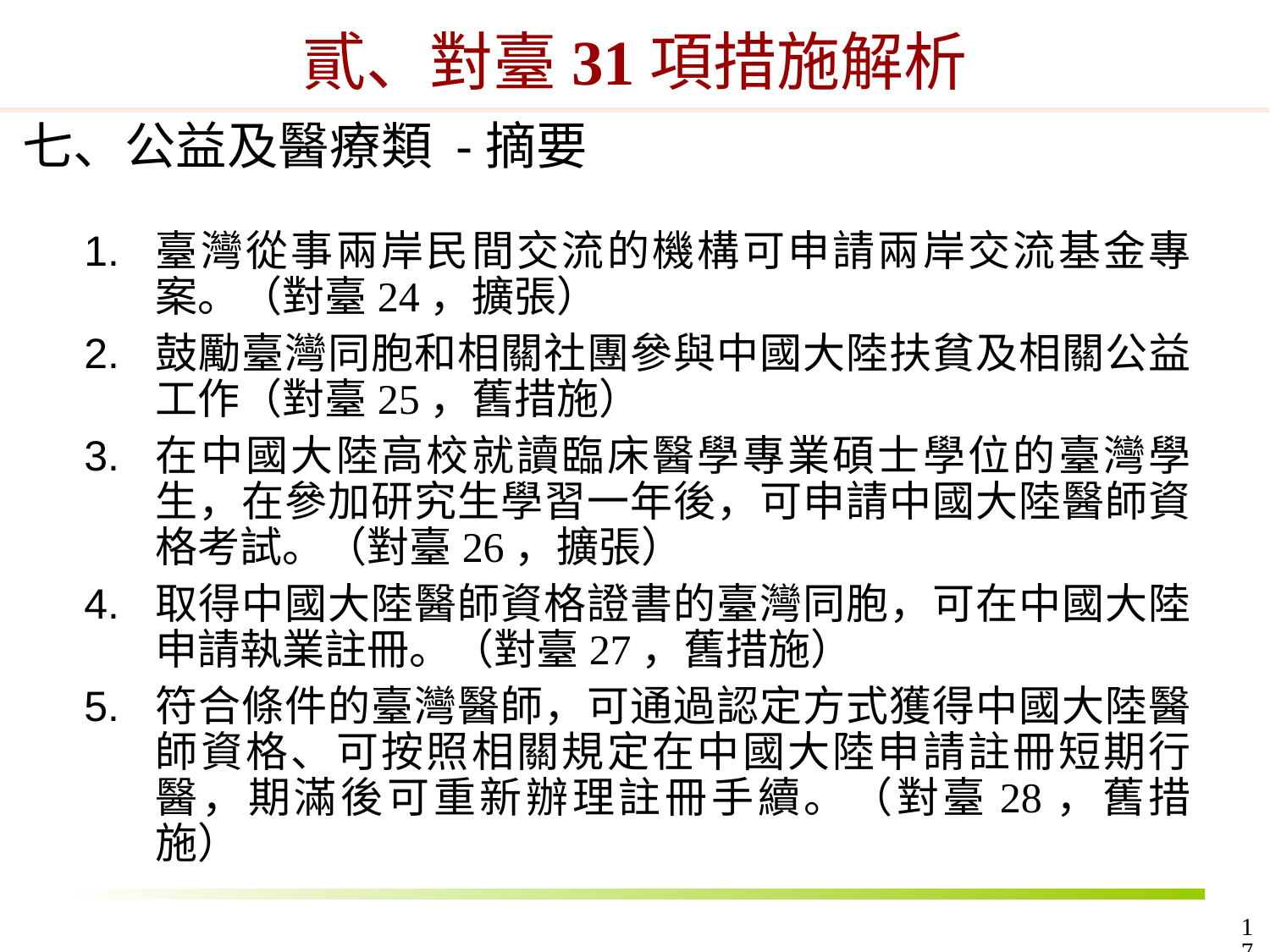

貳、對臺31項措施解析
七、公益及醫療類 -摘要

臺灣從事兩岸民間交流的機構可申請兩岸交流基金專案。（對臺24，擴張）
鼓勵臺灣同胞和相關社團參與中國大陸扶貧及相關公益工作（對臺25，舊措施）
在中國大陸高校就讀臨床醫學專業碩士學位的臺灣學生，在參加研究生學習一年後，可申請中國大陸醫師資格考試。（對臺26，擴張）
取得中國大陸醫師資格證書的臺灣同胞，可在中國大陸申請執業註冊。（對臺27，舊措施）
符合條件的臺灣醫師，可通過認定方式獲得中國大陸醫師資格、可按照相關規定在中國大陸申請註冊短期行醫，期滿後可重新辦理註冊手續。（對臺28，舊措施）
17